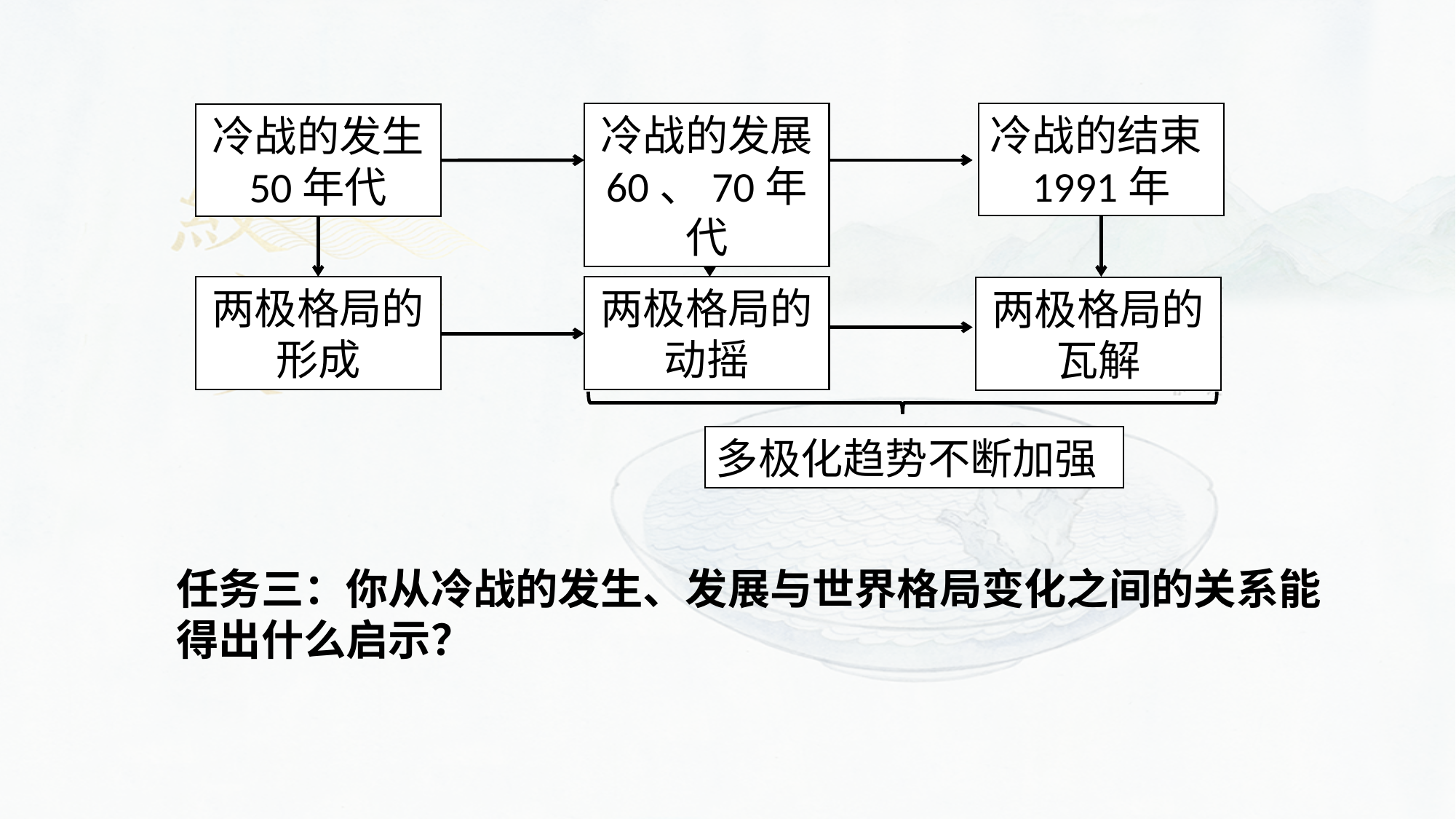

冷战的发展
60、70年代
冷战的结束1991年
冷战的发生
50年代
两极格局的形成
两极格局的动摇
两极格局的瓦解
多极化趋势不断加强
任务三：你从冷战的发生、发展与世界格局变化之间的关系能得出什么启示？